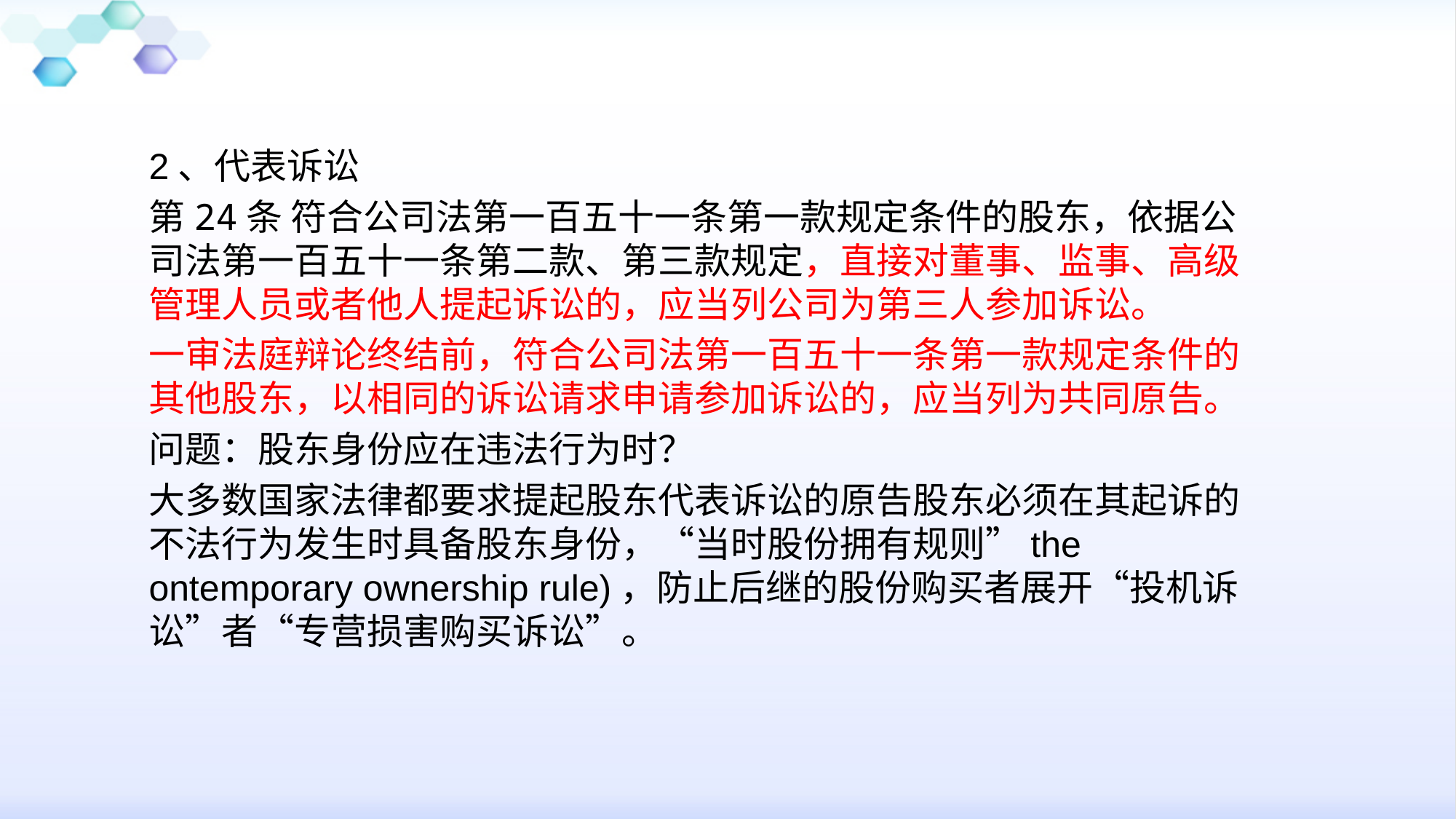

2、代表诉讼
第24条 符合公司法第一百五十一条第一款规定条件的股东，依据公司法第一百五十一条第二款、第三款规定，直接对董事、监事、高级管理人员或者他人提起诉讼的，应当列公司为第三人参加诉讼。
一审法庭辩论终结前，符合公司法第一百五十一条第一款规定条件的其他股东，以相同的诉讼请求申请参加诉讼的，应当列为共同原告。
问题：股东身份应在违法行为时？
大多数国家法律都要求提起股东代表诉讼的原告股东必须在其起诉的不法行为发生时具备股东身份，“当时股份拥有规则”the ontemporary ownership rule)，防止后继的股份购买者展开“投机诉讼”者“专营损害购买诉讼”。